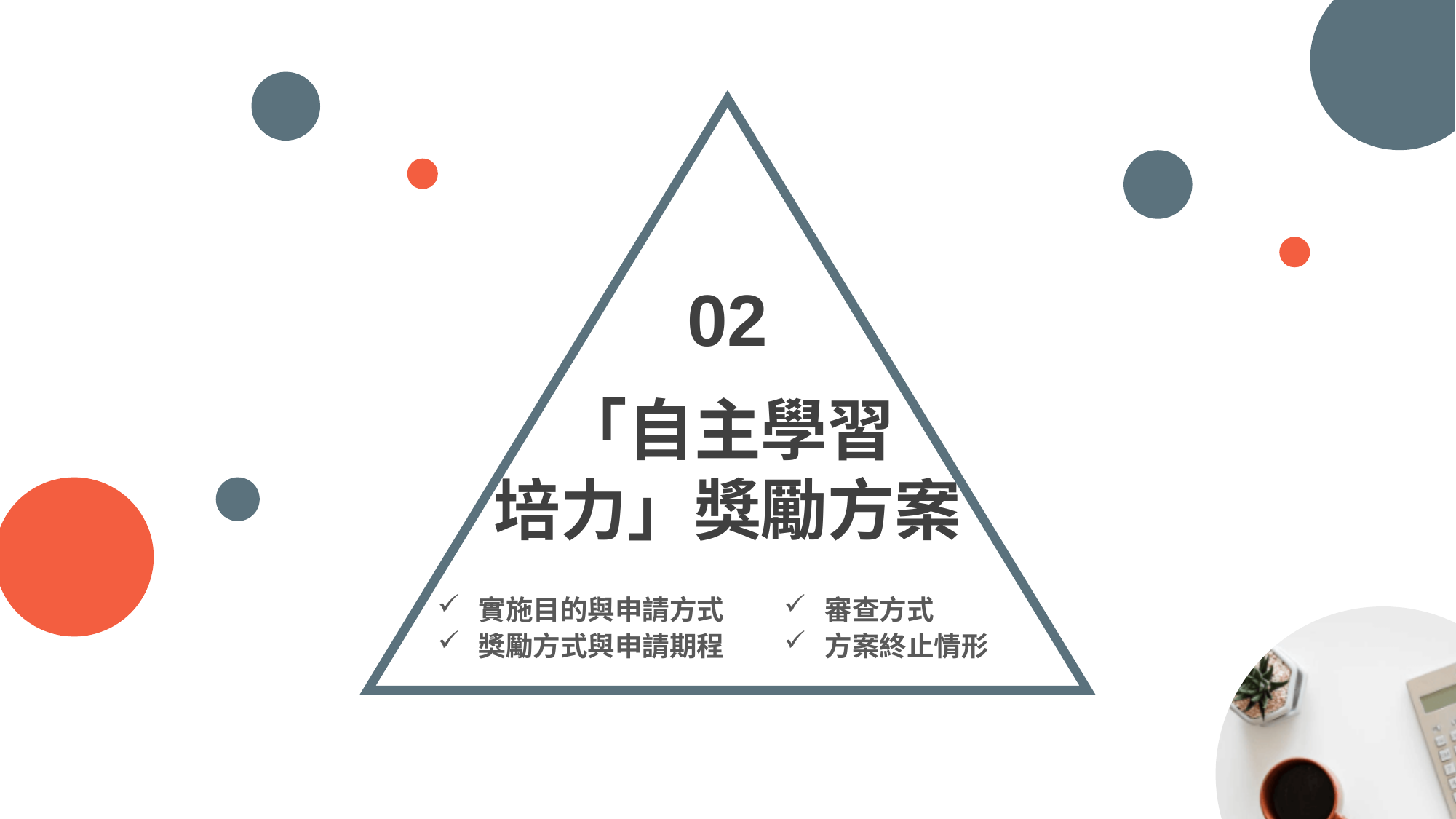

02
「自主學習
培力」獎勵方案

實施目的與申請方式

審查方式

獎勵方式與申請期程
方案終止情形
12